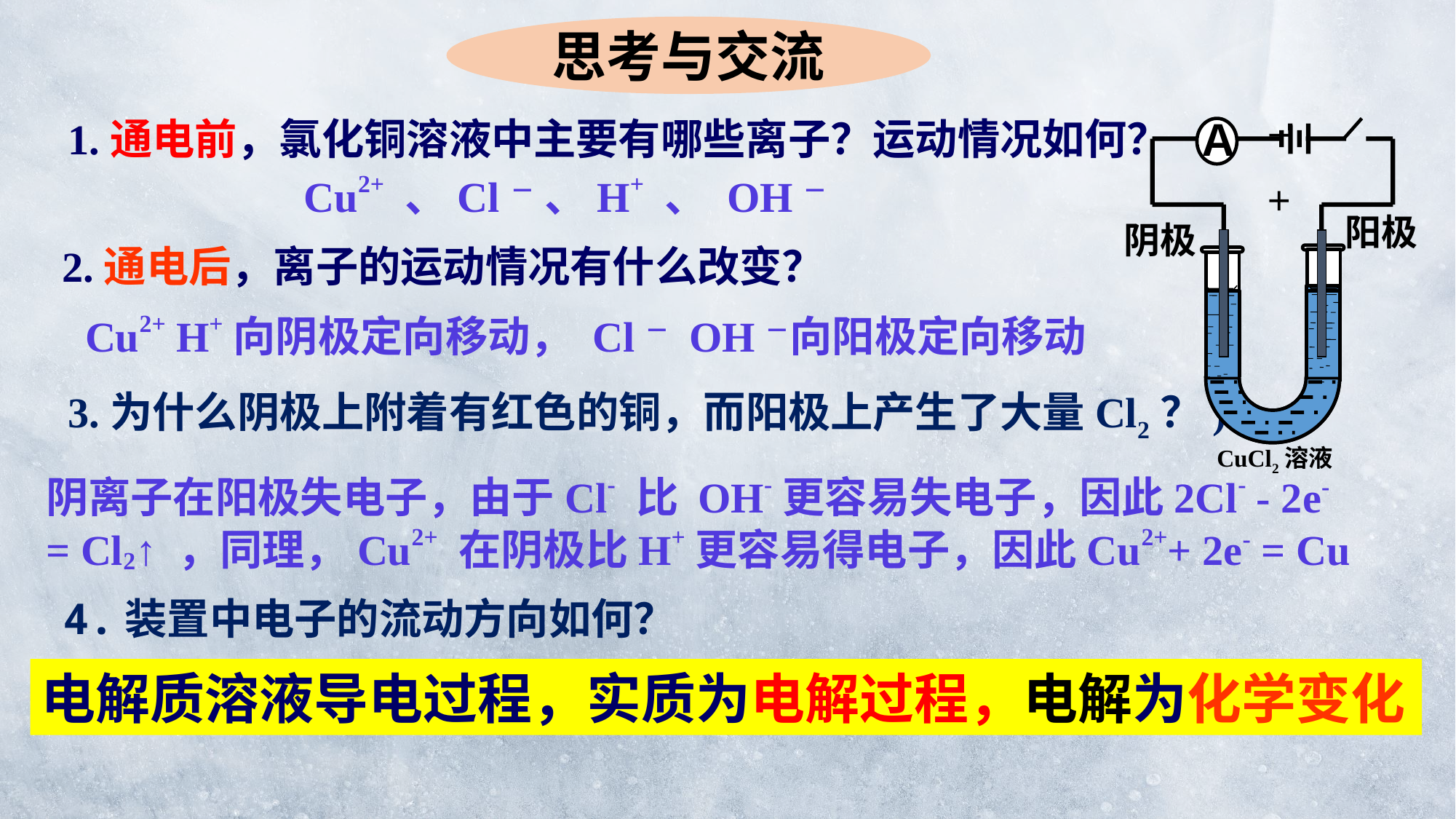

思考与交流
1.通电前，氯化铜溶液中主要有哪些离子？运动情况如何？
Ａ
－　　　＋

阴极

CuCl2溶液
Cu2+ 、Cl－ 、H+ 、 OH－
阳极
2.通电后，离子的运动情况有什么改变？
Cu2+ H+向阴极定向移动， Cl－ OH－向阳极定向移动
3.为什么阴极上附着有红色的铜，而阳极上产生了大量Cl2？)
阴离子在阳极失电子，由于Cl- 比 OH-更容易失电子，因此2Cl- - 2e- = Cl2↑ ，同理，Cu2+ 在阴极比H+更容易得电子，因此Cu2++ 2e- = Cu
4.装置中电子的流动方向如何？
电解质溶液导电过程，实质为电解过程，电解为化学变化